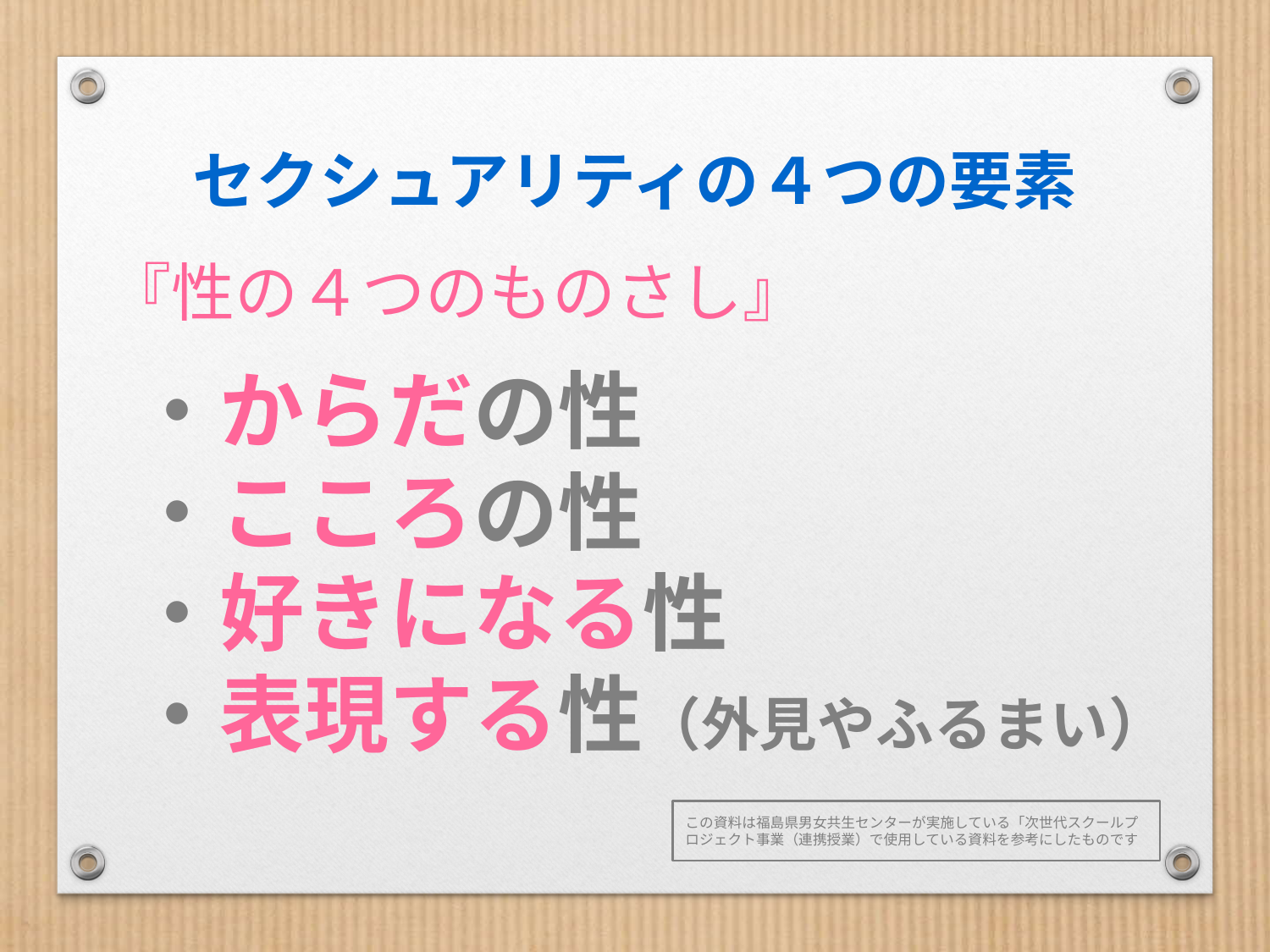

セクシュアリティの４つの要素
『性の４つのものさし』
・からだの性
・こころの性
・好きになる性
・表現する性（外見やふるまい）

この資料は福島県男女共生センターが実施している「次世代スクールプロジェクト事業（連携授業）で使用している資料を参考にしたものです